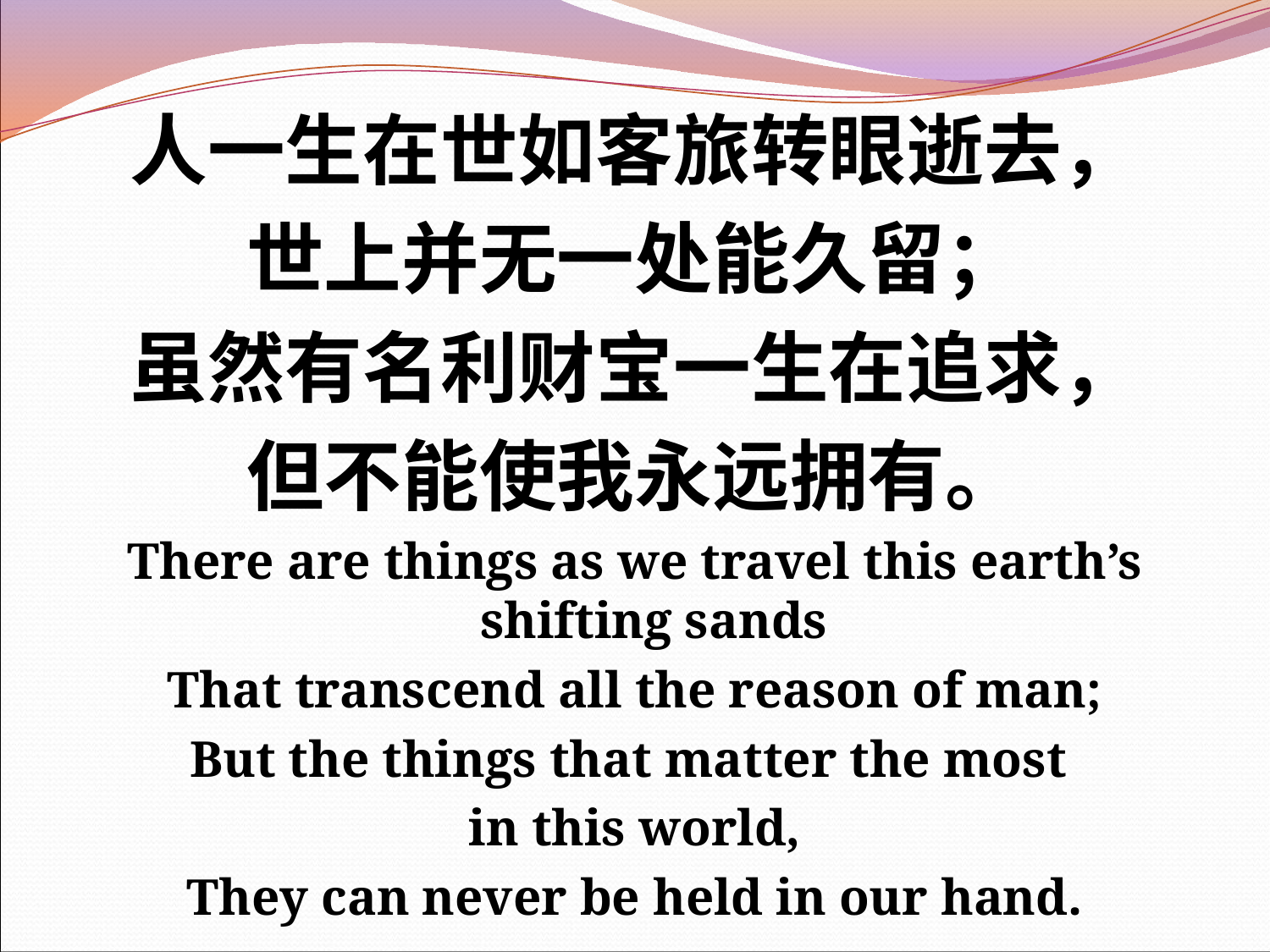

人一生在世如客旅转眼逝去，
世上并无一处能久留；
虽然有名利财宝一生在追求，
但不能使我永远拥有。
There are things as we travel this earth’s shifting sands
That transcend all the reason of man;
But the things that matter the most
in this world,
They can never be held in our hand.